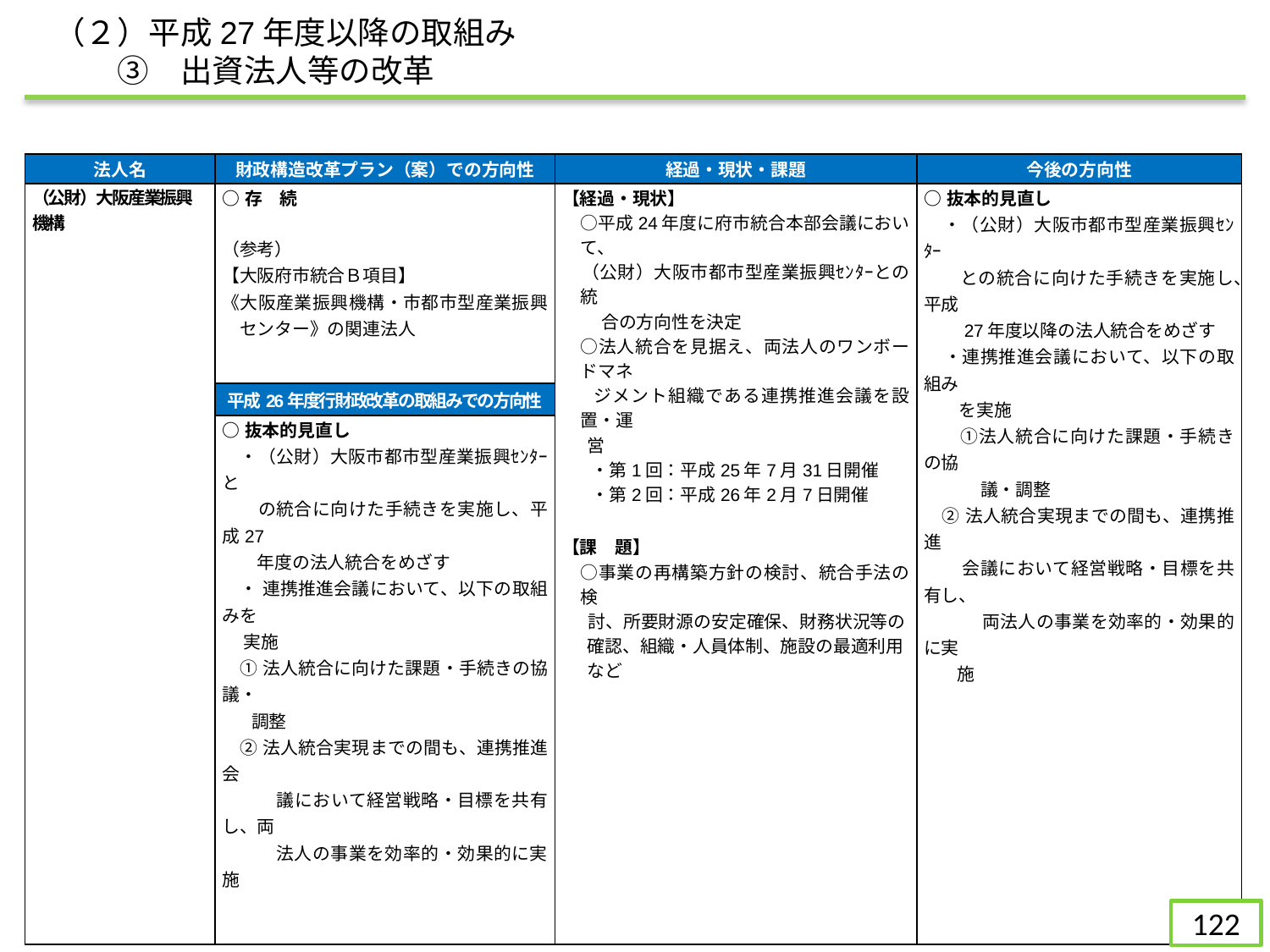

（２）平成27年度以降の取組み
　　③　出資法人等の改革
| 法人名 | 財政構造改革プラン（案）での方向性 | 経過・現状・課題 | 今後の方向性 |
| --- | --- | --- | --- |
| （公財）大阪産業振興　機構 | ○存　続 （参考） 【大阪府市統合Ｂ項目】 《大阪産業振興機構・市都市型産業振興　センター》の関連法人 | 【経過・現状】 　○平成24年度に府市統合本部会議において、　 （公財）大阪市都市型産業振興ｾﾝﾀｰとの統 　　 合の方向性を決定　　 　○法人統合を見据え、両法人のワンボードマネ ジメント組織である連携推進会議を設置・運 営 ・第1回：平成25年7月31日開催 ・第2回：平成26年2月7日開催 【課　題】 　○事業の再構築方針の検討、統合手法の検 討、所要財源の安定確保、財務状況等の 確認、組織・人員体制、施設の最適利用 など | ○抜本的見直し ・（公財）大阪市都市型産業振興ｾﾝﾀｰ 　　との統合に向けた手続きを実施し、平成 　　27年度以降の法人統合をめざす ・連携推進会議において、以下の取組み 　　を実施 　　①法人統合に向けた課題・手続きの協 　　　 議・調整 ②法人統合実現までの間も、連携推進 会議において経営戦略・目標を共有し、 　　　 両法人の事業を効率的・効果的に実 施 |
|  | 平成26年度行財政改革の取組みでの方向性 |  |  |
|  | ○抜本的見直し 　・（公財）大阪市都市型産業振興ｾﾝﾀｰと 　　の統合に向けた手続きを実施し、平成27 　　年度の法人統合をめざす 　・ 連携推進会議において、以下の取組みを 実施 ①法人統合に向けた課題・手続きの協議・ 調整 ②法人統合実現までの間も、連携推進会 　　　議において経営戦略・目標を共有し、両 　　　法人の事業を効率的・効果的に実施 |  |  |
122